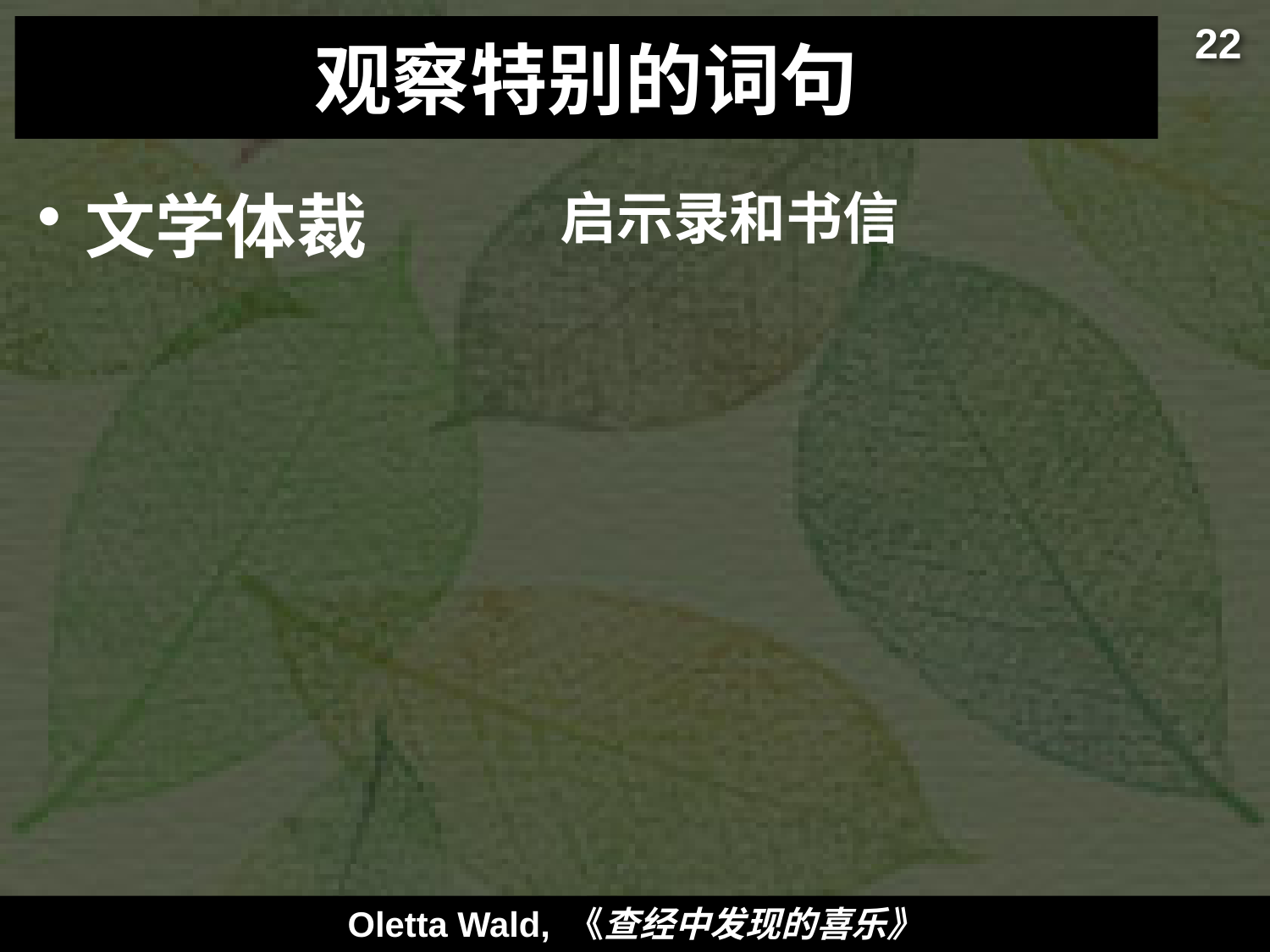

22
# 观察特别的词句
文学体裁

启示录和书信
Oletta Wald, 《查经中发现的喜乐》